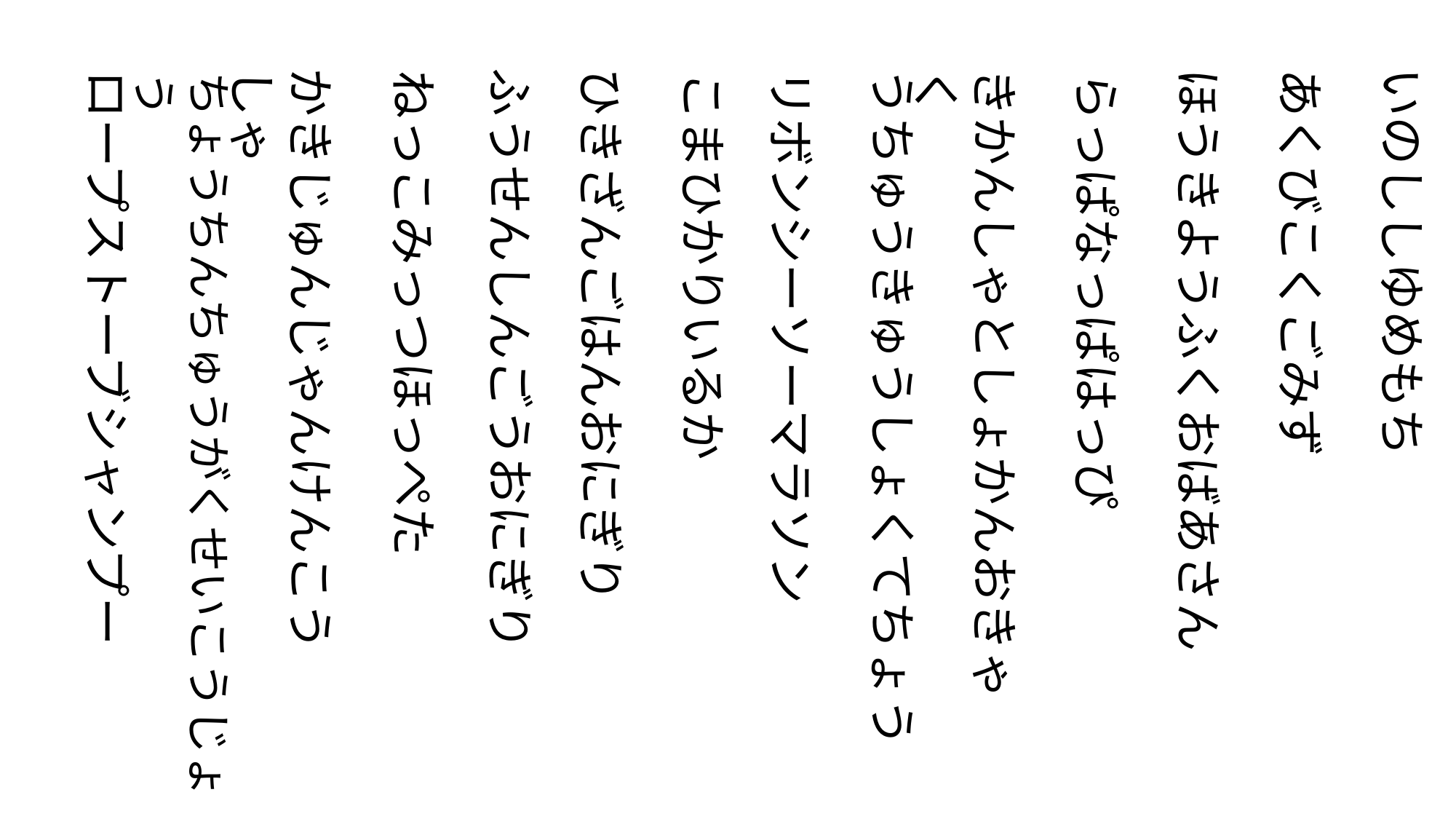

かきじゅんじゃんけんこうしゃ
ふうせんしんごうおにぎり
ひきざんごはんおにぎり
うちゅうきゅうしょくてちょう
きかんしゃとしょかんおきゃく
いのししゆめもち
ほうきようふくおばあさん
あくびこくごみず
リボンシーソーマラソン
ロープストーブシャンプー
ねっこみっつほっぺた
ちょうちんちゅうがくせいこうじょう
こまひかりいるか
らっぱなっぱはっぴ